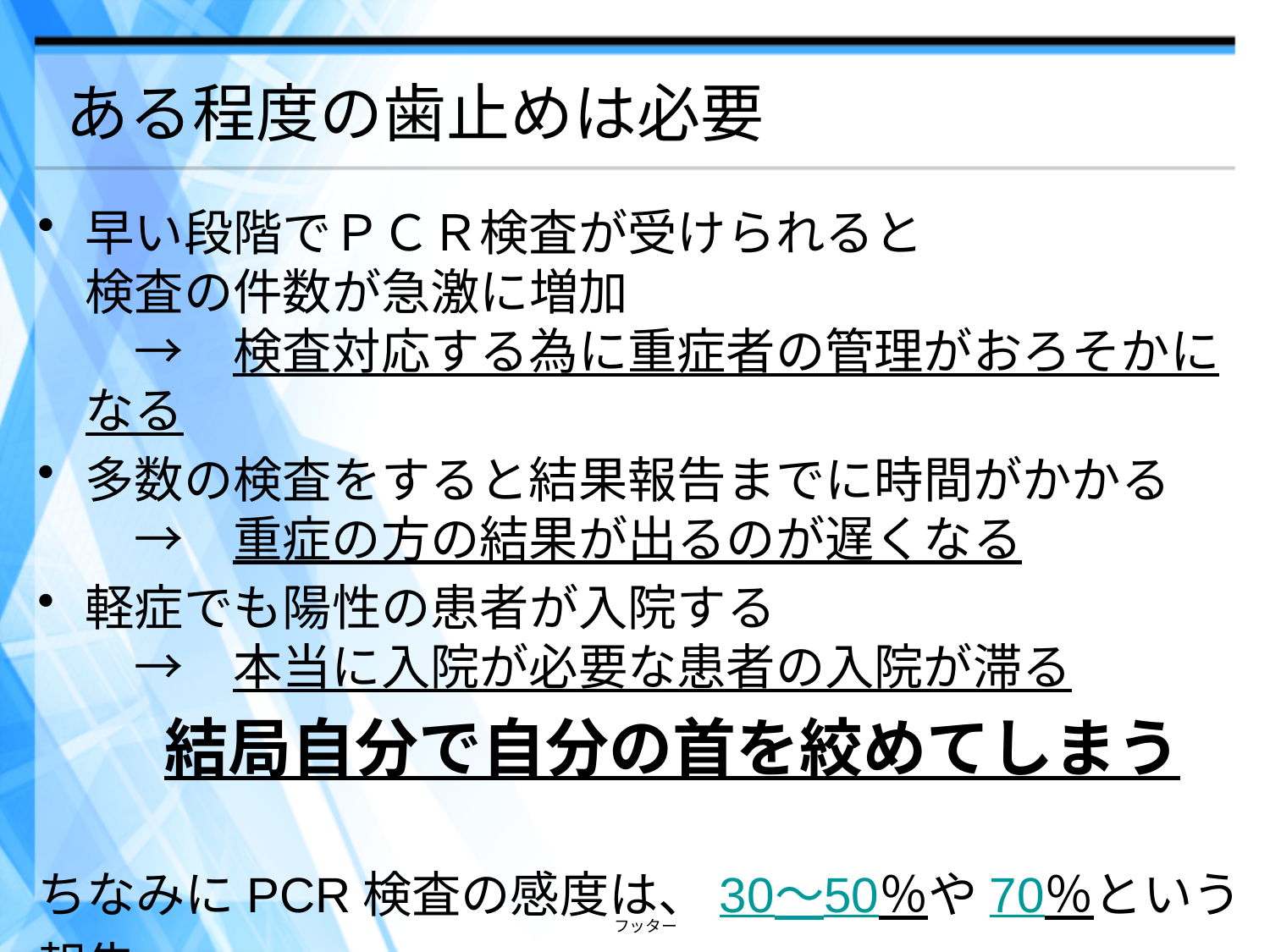

# ある程度の歯止めは必要
早い段階でＰＣＲ検査が受けられると
検査の件数が急激に増加
　→　検査対応する為に重症者の管理がおろそかになる
多数の検査をすると結果報告までに時間がかかる
　→　重症の方の結果が出るのが遅くなる
軽症でも陽性の患者が入院する
　→　本当に入院が必要な患者の入院が滞る
　　結局自分で自分の首を絞めてしまう

ちなみにPCR検査の感度は、30～50％や70％という報告
フッター